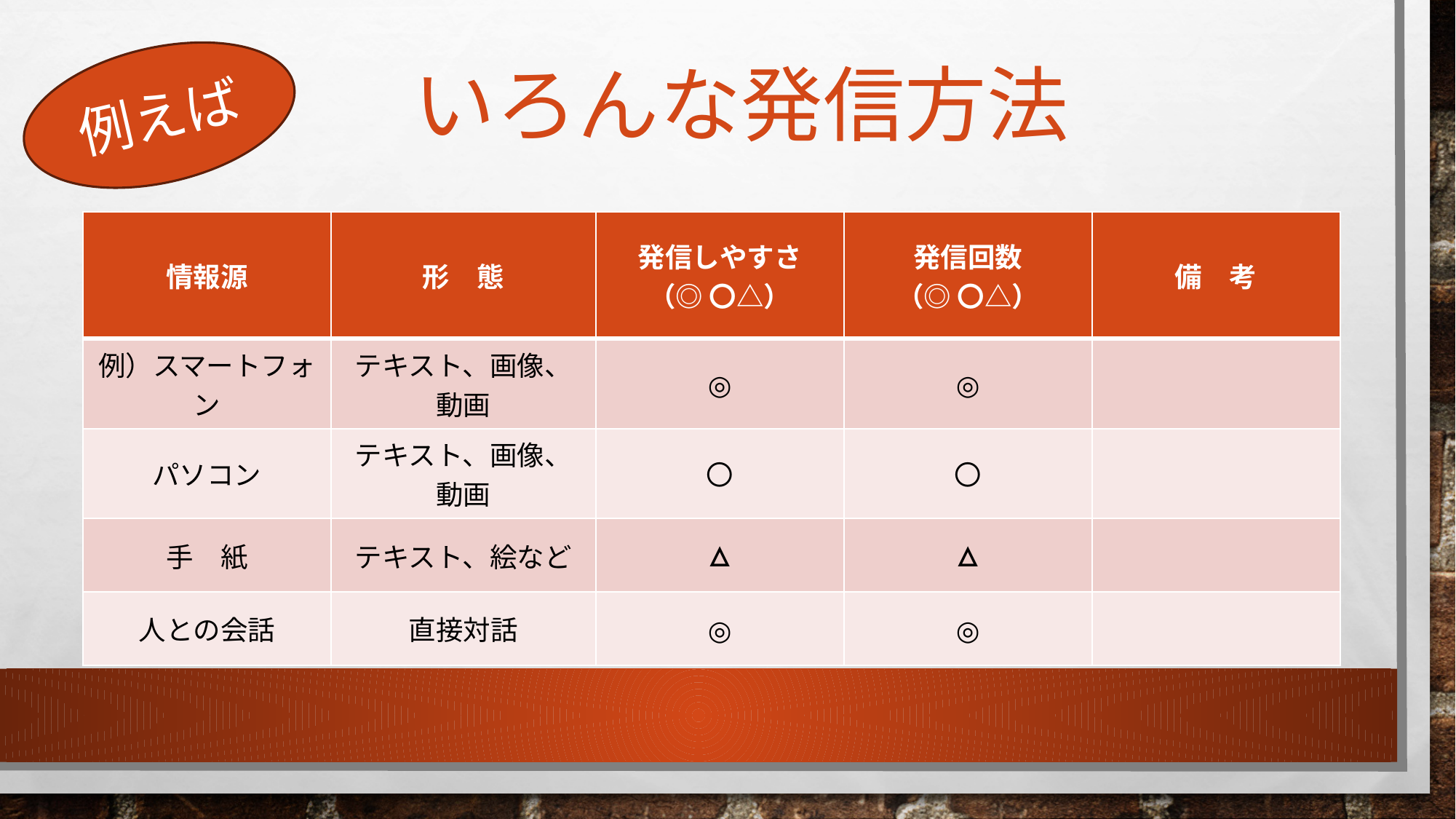

# いろんな発信方法
例えば
| 情報源 | 形　態 | 発信しやすさ （◎ 〇△） | 発信回数 （◎ 〇△） | 備　考 |
| --- | --- | --- | --- | --- |
| 例）スマートフォン | テキスト、画像、動画 | ◎ | ◎ |  |
| パソコン | テキスト、画像、動画 | 〇 | 〇 |  |
| 手　紙 | テキスト、絵など | △ | △ |  |
| 人との会話 | 直接対話 | ◎ | ◎ |  |